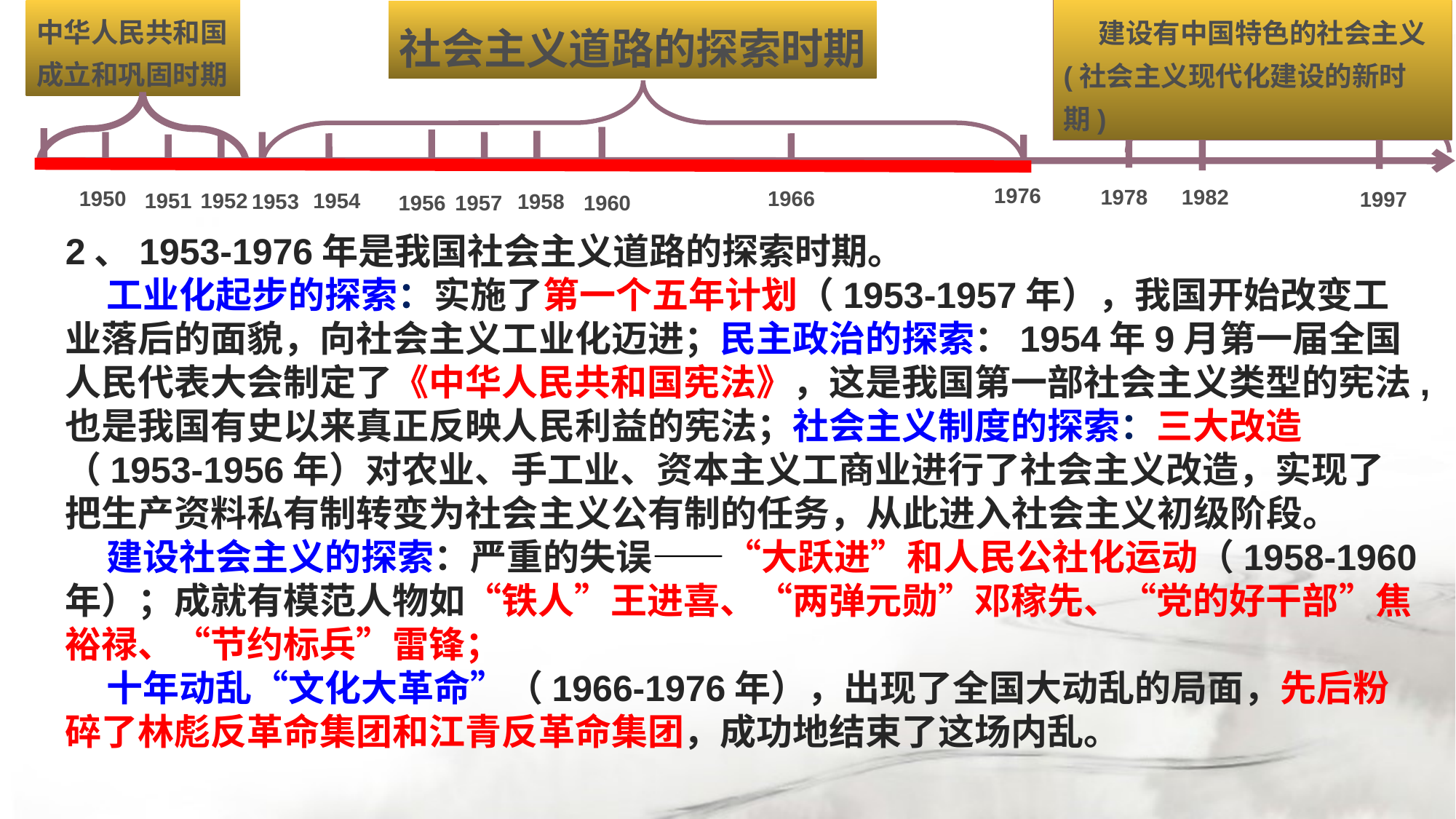

中华人民共和国成立和巩固时期
#

    建设有中国特色的社会主义(社会主义现代化建设的新时期)
社会主义道路的探索时期

1976
1978
1982
1950
1966
1997
1951
1952
1954
1958
1953
1956
1960
1957

2、1953-1976年是我国社会主义道路的探索时期。
    工业化起步的探索：实施了第一个五年计划（1953-1957年），我国开始改变工业落后的面貌，向社会主义工业化迈进；民主政治的探索：1954年9月第一届全国人民代表大会制定了《中华人民共和国宪法》，这是我国第一部社会主义类型的宪法,也是我国有史以来真正反映人民利益的宪法；社会主义制度的探索：三大改造（1953-1956年）对农业、手工业、资本主义工商业进行了社会主义改造，实现了把生产资料私有制转变为社会主义公有制的任务，从此进入社会主义初级阶段。
    建设社会主义的探索：严重的失误——“大跃进”和人民公社化运动（1958-1960年）；成就有模范人物如“铁人”王进喜、“两弹元勋”邓稼先、“党的好干部”焦裕禄、“节约标兵”雷锋；
    十年动乱“文化大革命”（1966-1976年），出现了全国大动乱的局面，先后粉碎了林彪反革命集团和江青反革命集团，成功地结束了这场内乱。